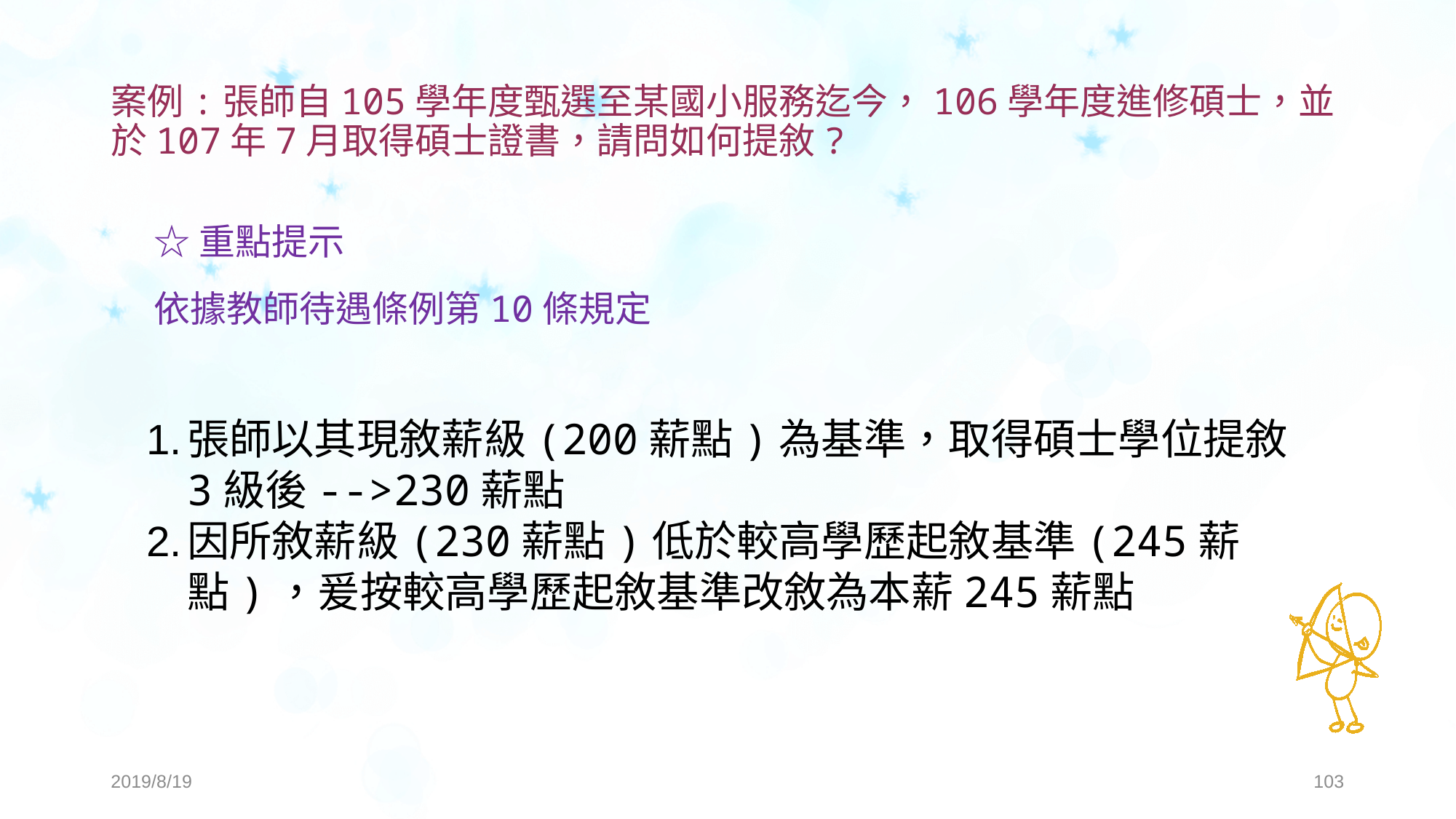

# 案例:張師自105學年度甄選至某國小服務迄今，106學年度進修碩士，並於107年7月取得碩士證書，請問如何提敘?
☆重點提示
依據教師待遇條例第10條規定

張師以其現敘薪級(200薪點)為基準，取得碩士學位提敘3級後-->230薪點
因所敘薪級(230薪點)低於較高學歷起敘基準(245薪點)，爰按較高學歷起敘基準改敘為本薪245薪點
2019/8/19
103